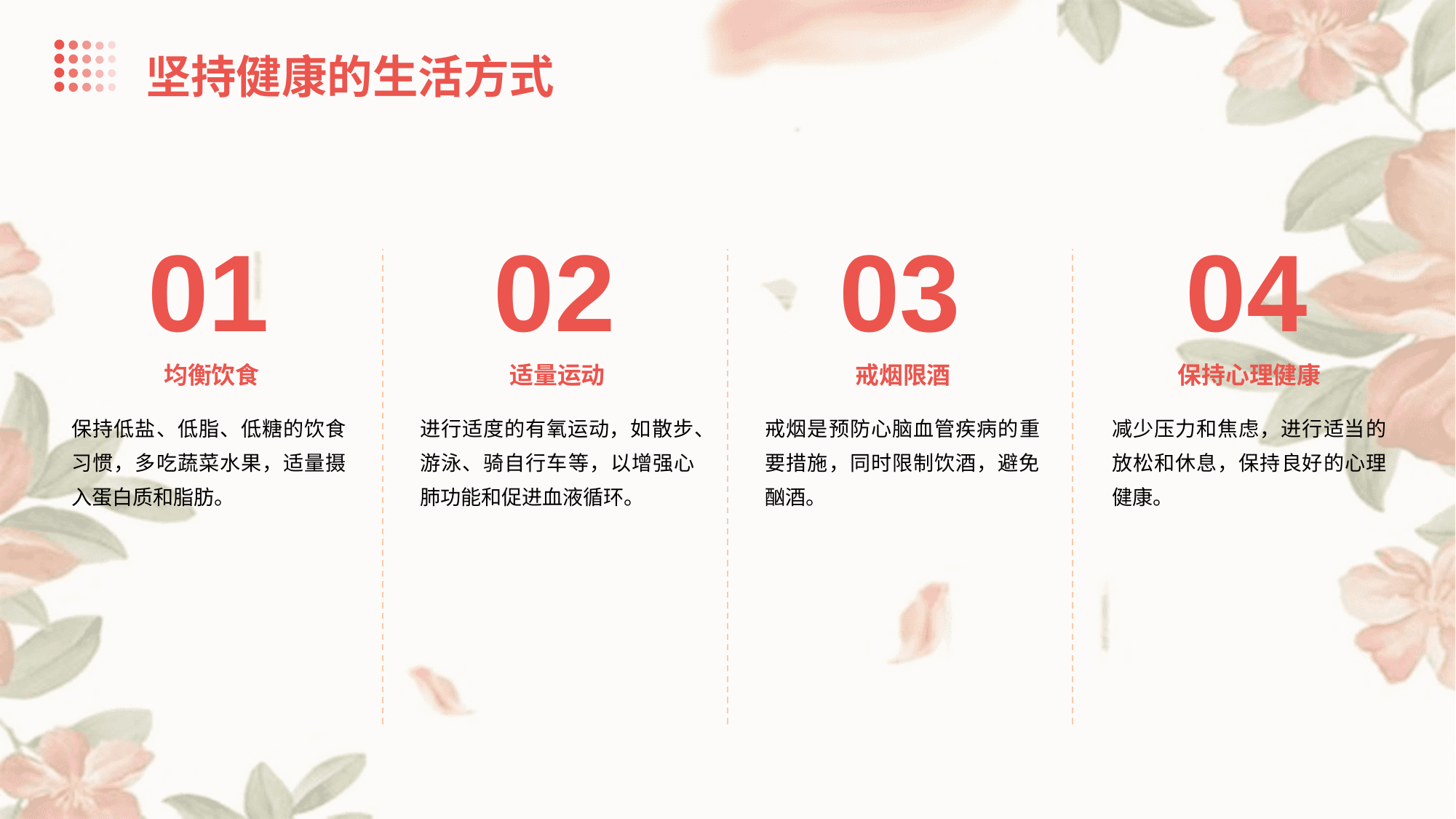

坚持健康的生活方式

01
02
03
04
均衡饮食
适量运动
戒烟限酒
保持心理健康
保持低盐、低脂、低糖的饮食习惯，多吃蔬菜水果，适量摄入蛋白质和脂肪。
进行适度的有氧运动，如散步、游泳、骑自行车等，以增强心肺功能和促进血液循环。
戒烟是预防心脑血管疾病的重要措施，同时限制饮酒，避免酗酒。
减少压力和焦虑，进行适当的放松和休息，保持良好的心理健康。